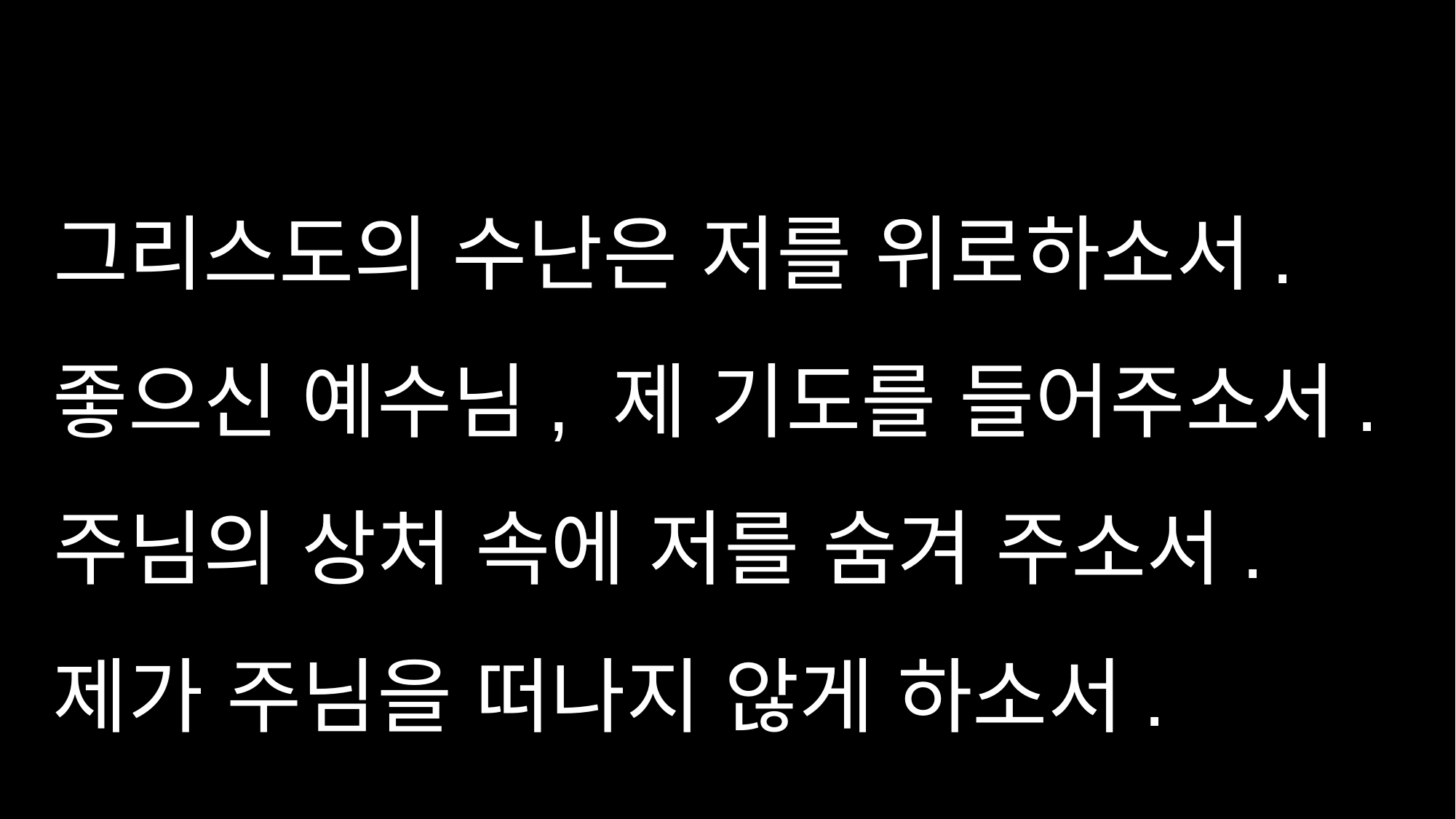

#

 그리스도의 수난은 저를 위로하소서.
 좋으신 예수님, 제 기도를 들어주소서.
 주님의 상처 속에 저를 숨겨 주소서.
 제가 주님을 떠나지 않게 하소서.